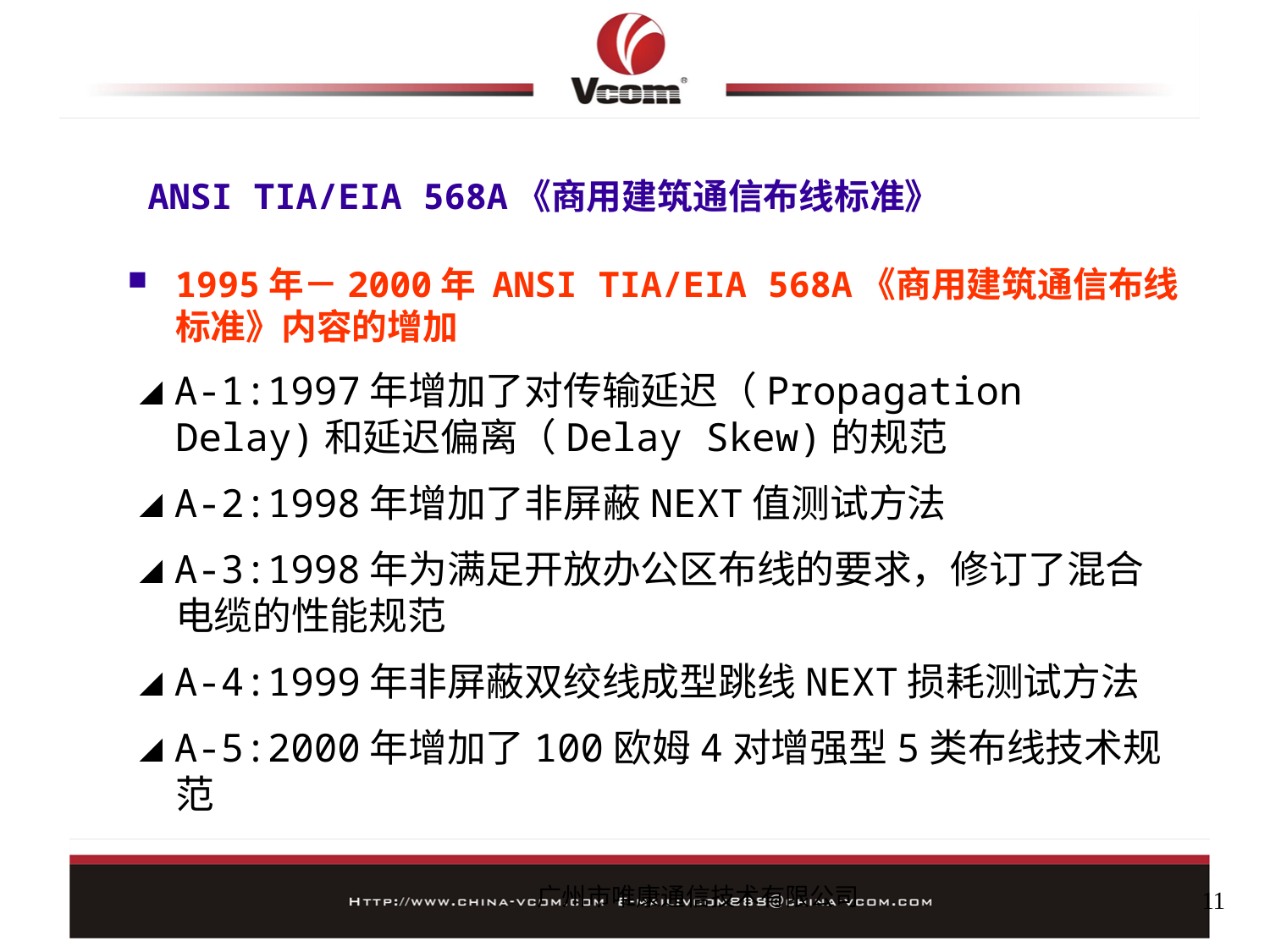

# ANSI TIA/EIA 568A《商用建筑通信布线标准》
1995年－2000年 ANSI TIA/EIA 568A《商用建筑通信布线标准》内容的增加
◢A-1:1997年增加了对传输延迟（Propagation Delay)和延迟偏离（Delay Skew)的规范
◢A-2:1998年增加了非屏蔽NEXT值测试方法
◢A-3:1998年为满足开放办公区布线的要求，修订了混合电缆的性能规范
◢A-4:1999年非屏蔽双绞线成型跳线NEXT损耗测试方法
◢A-5:2000年增加了100欧姆4对增强型5类布线技术规范

广州市唯康通信技术有限公司
11